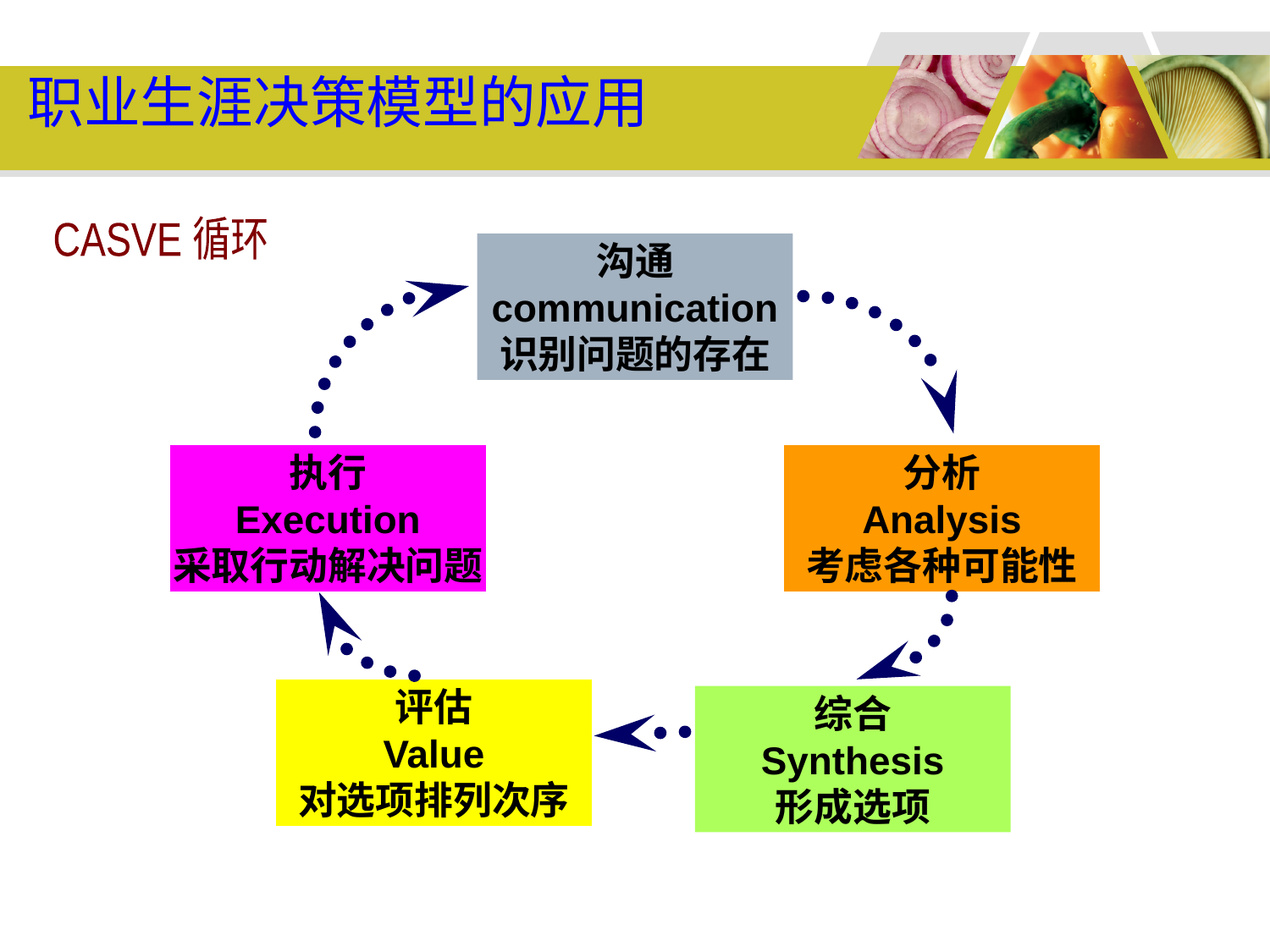

# 职业生涯决策模型的应用

CASVE 循环
沟通
communication
识别问题的存在

执行
Execution
采取行动解决问题
分析
Analysis
考虑各种可能性

评估
Value
对选项排列次序
综合
Synthesis
形成选项